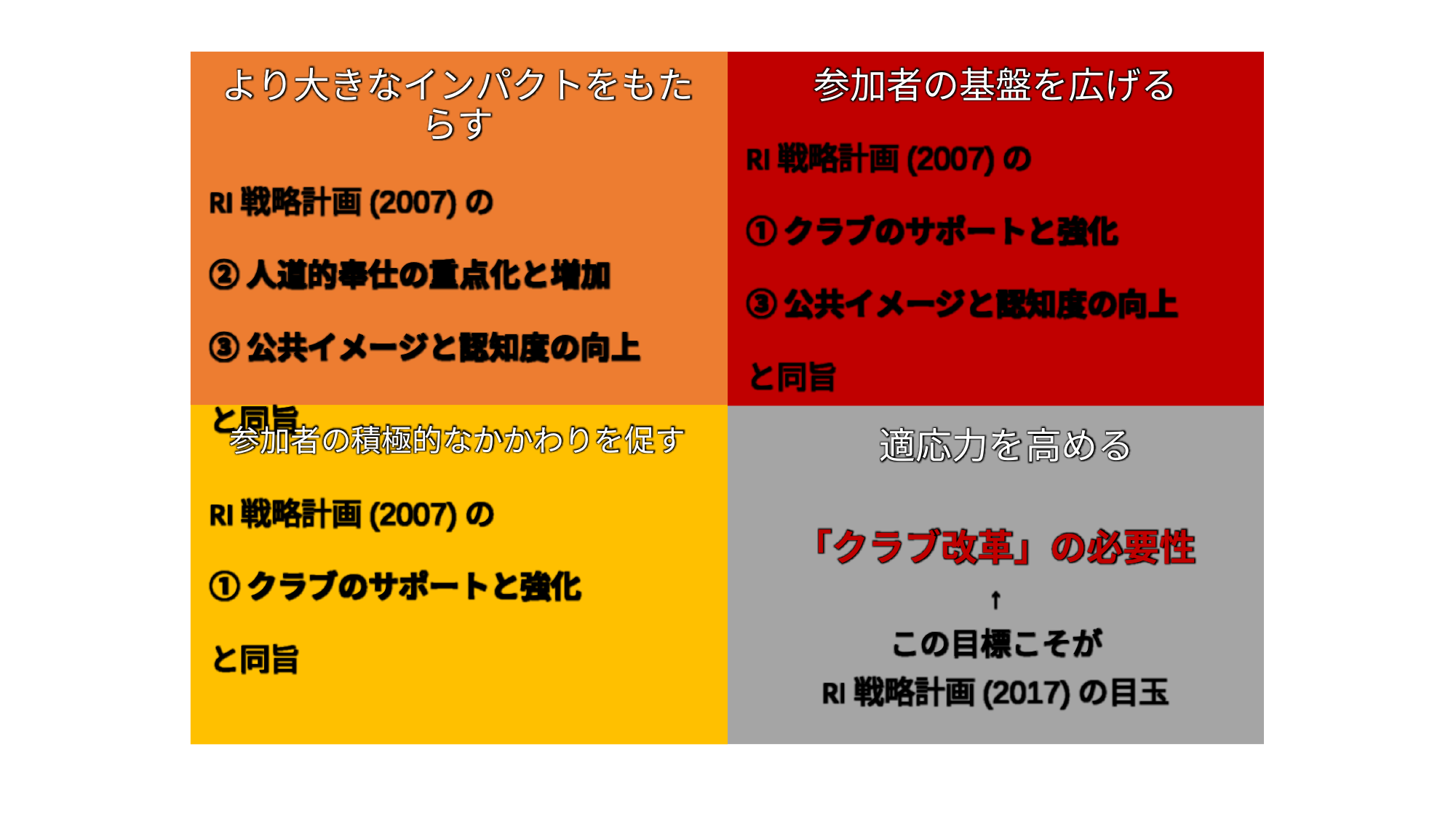

より大きなインパクトをもたらす

RI戦略計画(2007)の

②人道的奉仕の重点化と増加

③公共イメージと認知度の向上

と同旨
参加者の基盤を広げる

RI戦略計画(2007)の

①クラブのサポートと強化

③公共イメージと認知度の向上

と同旨

 適応力を高める

「クラブ改革」の必要性
↑
この目標こそが
RI戦略計画(2017)の目玉

参加者の積極的なかかわりを促す

RI戦略計画(2007)の

①クラブのサポートと強化

と同旨